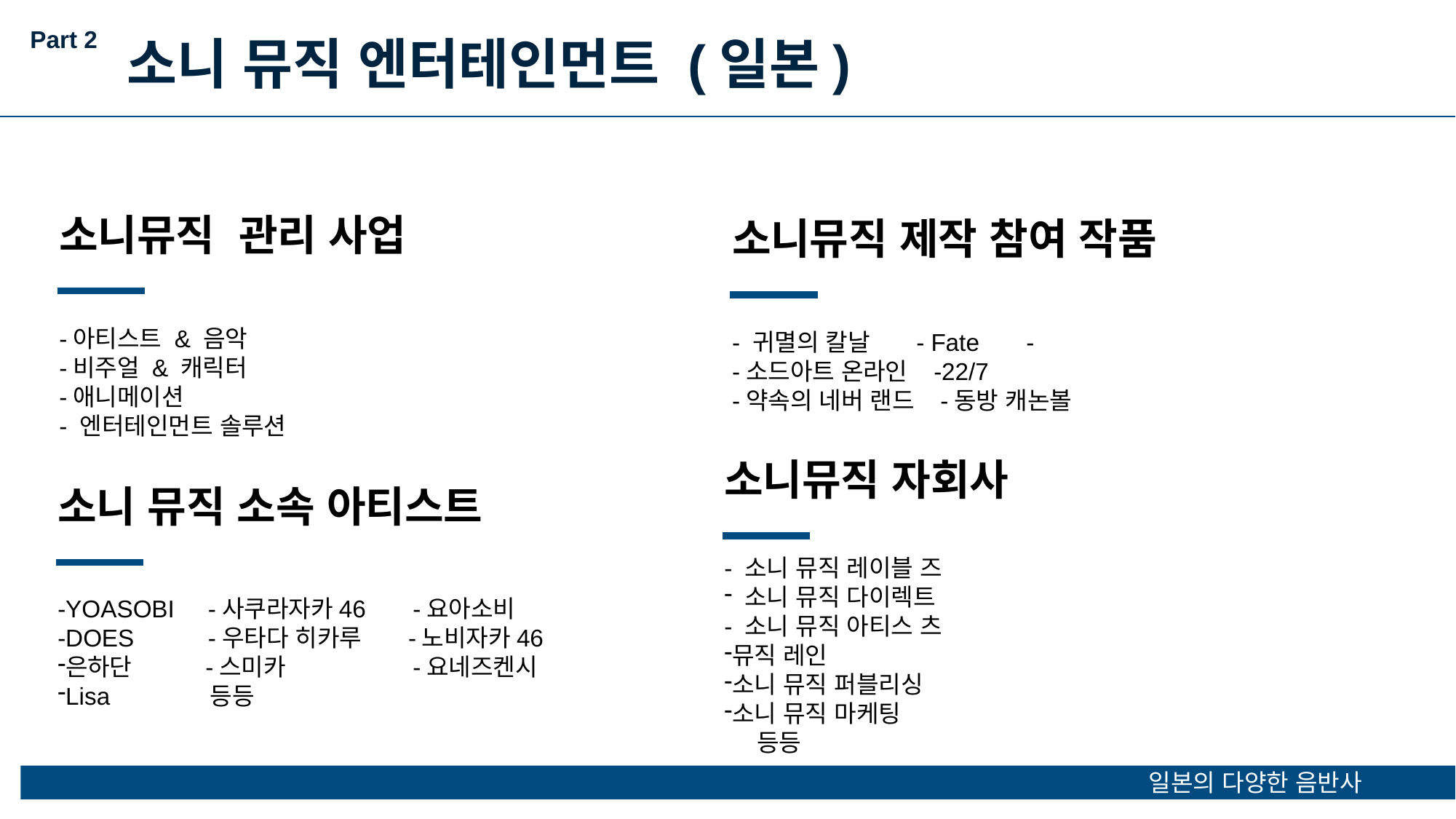

Part 2
소니 뮤직 엔터테인먼트 (일본)
소니뮤직  관리 사업

-아티스트 & 음악
-비주얼 & 캐릭터
-애니메이션
- 엔터테인먼트 솔루션
소니뮤직 제작 참여 작품

- 귀멸의 칼날      - Fate       -
-소드아트 온라인   -22/7
-약속의 네버 랜드   -동방 캐논볼
소니뮤직 자회사

- 소니 뮤직 레이블 즈
 소니 뮤직 다이렉트
- 소니 뮤직 아티스 츠
뮤직 레인
소니 뮤직 퍼블리싱
소니 뮤직 마케팅
    등등
소니 뮤직 소속 아티스트
-YOASOBI     -사쿠라자카46       -요아소비
-DOES           -우타다 히카루      -노비자카46
은하단          -스미카                  -요네즈켄시
Lisa              등등
일본의 다양한 음반사